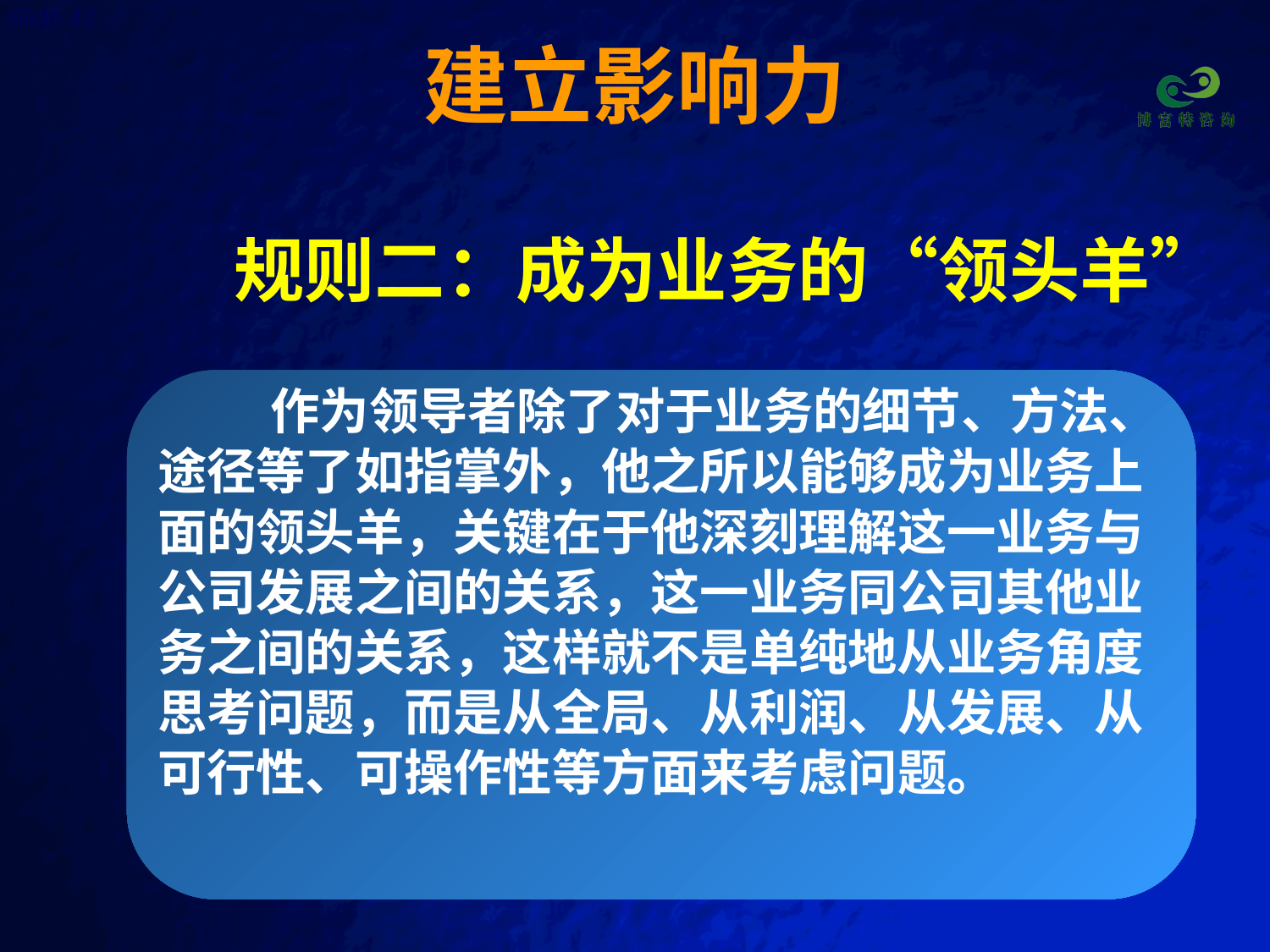

# 建立影响力
规则二：成为业务的“领头羊”

         作为领导者除了对于业务的细节、方法、
途径等了如指掌外，他之所以能够成为业务上
面的领头羊，关键在于他深刻理解这一业务与
公司发展之间的关系，这一业务同公司其他业
务之间的关系，这样就不是单纯地从业务角度
思考问题，而是从全局、从利润、从发展、从
可行性、可操作性等方面来考虑问题。